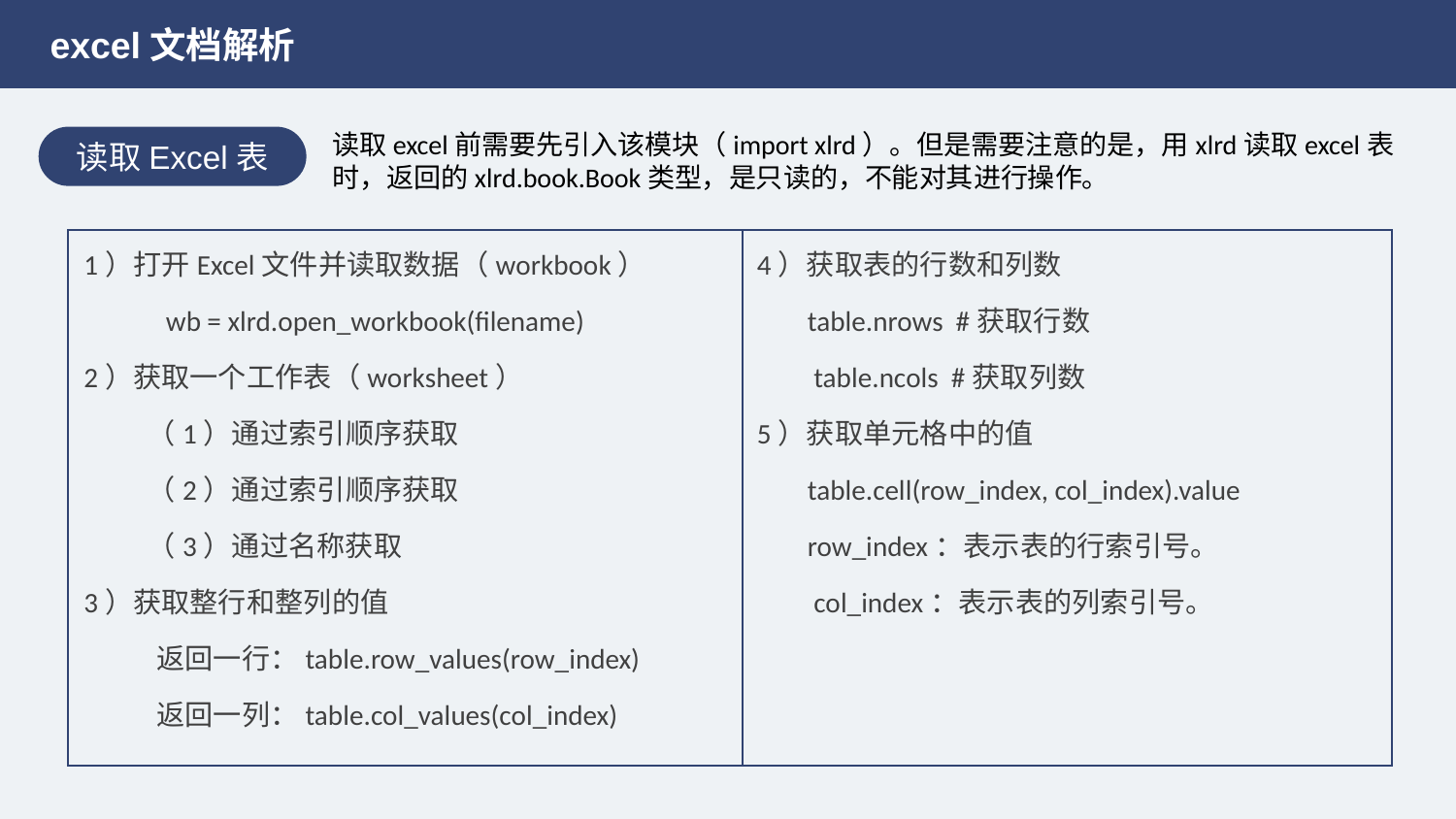

excel文档解析

读取excel前需要先引入该模块（import xlrd）。但是需要注意的是，用xlrd读取excel表时，返回的xlrd.book.Book类型，是只读的，不能对其进行操作。
读取Excel表

1）打开Excel文件并读取数据（workbook）
             wb = xlrd.open_workbook(filename)
2）获取一个工作表（worksheet）
         （1）通过索引顺序获取
         （2）通过索引顺序获取
         （3）通过名称获取
3）获取整行和整列的值
返回一行：table.row_values(row_index)
返回一列：table.col_values(col_index)

4）获取表的行数和列数
        table.nrows  #获取行数
         table.ncols  #获取列数
5）获取单元格中的值
        table.cell(row_index, col_index).value
        row_index：表示表的行索引号。
         col_index：表示表的列索引号。